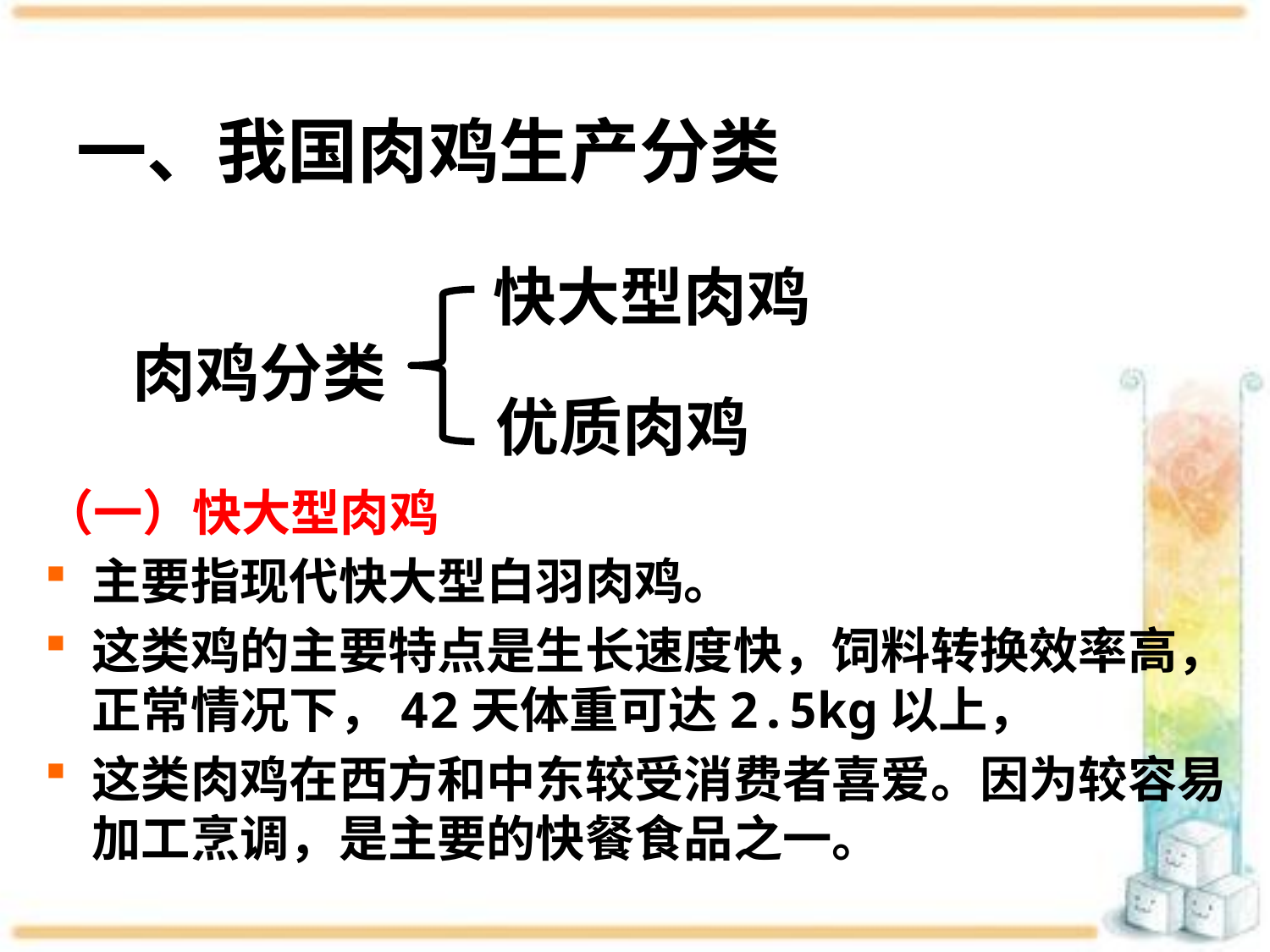

# 一、我国肉鸡生产分类
快大型肉鸡

肉鸡分类
优质肉鸡
（一）快大型肉鸡
主要指现代快大型白羽肉鸡。
这类鸡的主要特点是生长速度快，饲料转换效率高，正常情况下，42天体重可达2.5kg以上，
这类肉鸡在西方和中东较受消费者喜爱。因为较容易加工烹调，是主要的快餐食品之一。